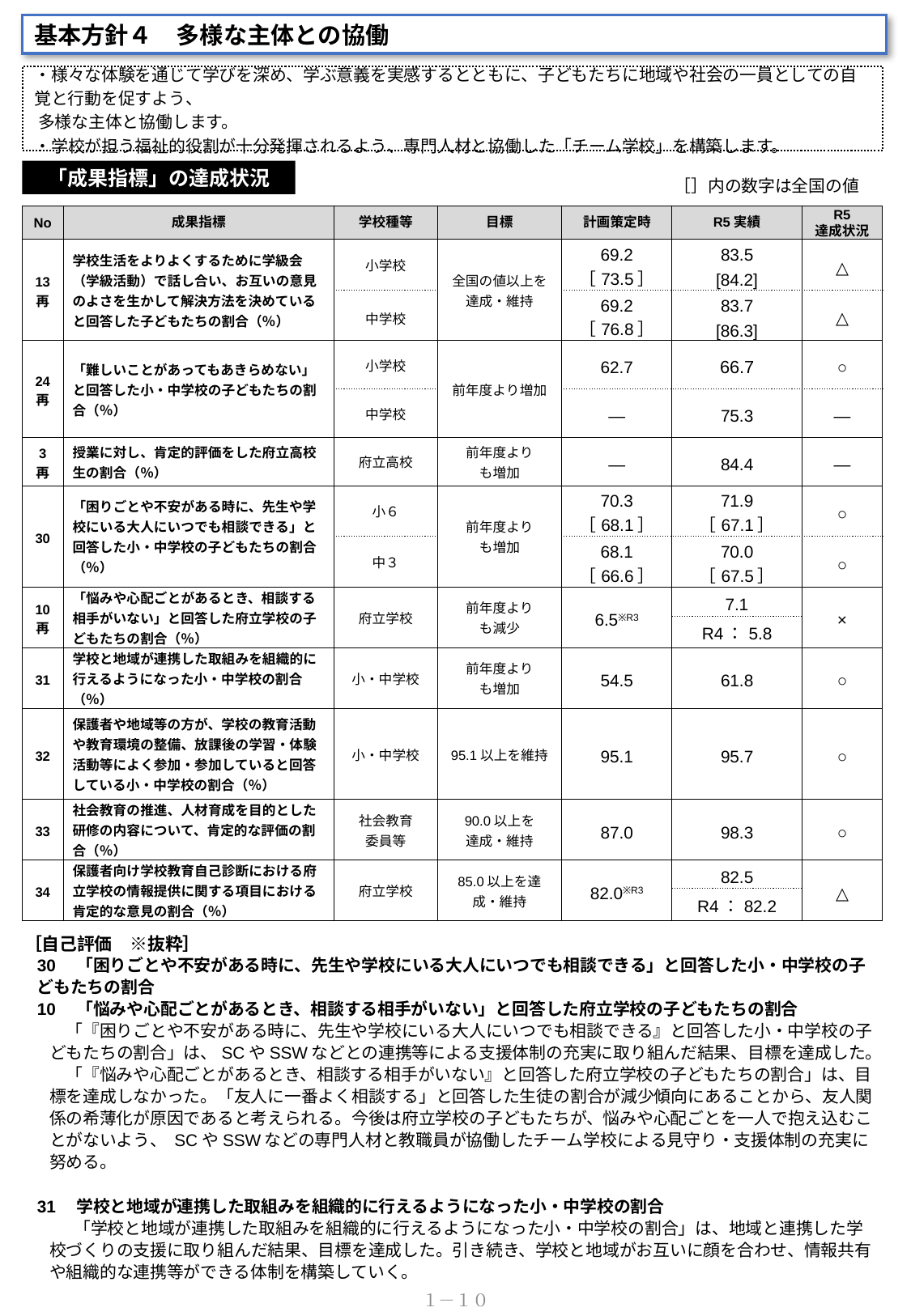

基本方針４　多様な主体との協働
・様々な体験を通じて学びを深め、学ぶ意義を実感するとともに、子どもたちに地域や社会の一員としての自覚と行動を促すよう、
 多様な主体と協働します。
・学校が担う福祉的役割が十分発揮されるよう、専門人材と協働した「チーム学校」を構築します。
「成果指標」の達成状況
［］内の数字は全国の値
| No | 成果指標 | 学校種等 | 目標 | 計画策定時 | R5実績 | R5 達成状況 |
| --- | --- | --- | --- | --- | --- | --- |
| 13 再 | 学校生活をよりよくするために学級会（学級活動）で話し合い、お互いの意見のよさを生かして解決方法を決めていると回答した子どもたちの割合（％） | 小学校 | 全国の値以上を達成・維持 | 69.2 ［73.5］ | 83.5 [84.2] | △ |
|  |  | 中学校 |  | 69.2 ［76.8］ | 83.7 [86.3] | △ |
| 24 再 | 「難しいことがあってもあきらめない」と回答した小・中学校の子どもたちの割合（％） | 小学校 | 前年度より増加 | 62.7 | 66.7 | ○ |
|  |  | 中学校 |  | ― | 75.3 | ― |
| 3 再 | 授業に対し、肯定的評価をした府立高校生の割合（％） | 府立高校 | 前年度より も増加 | ― | 84.4 | ― |
| 30 | 「困りごとや不安がある時に、先生や学校にいる大人にいつでも相談できる」と回答した小・中学校の子どもたちの割合（％） | 小６ | 前年度より も増加 | 70.3 ［68.1］ | 71.9 ［67.1］ | ○ |
|  |  | 中３ |  | 68.1 ［66.6］ | 70.0 ［67.5］ | ○ |
| 10 再 | 「悩みや心配ごとがあるとき、相談する相手がいない」と回答した府立学校の子どもたちの割合（％） | 府立学校 | 前年度より も減少 | 6.5※R3 | 7.1 | × |
|  |  |  |  |  | R4：5.8 |  |
| 31 | 学校と地域が連携した取組みを組織的に行えるようになった小・中学校の割合（％） | 小・中学校 | 前年度より も増加 | 54.5 | 61.8 | ○ |
| 32 | 保護者や地域等の方が、学校の教育活動や教育環境の整備、放課後の学習・体験活動等によく参加・参加していると回答している小・中学校の割合（％） | 小・中学校 | 95.1以上を維持 | 95.1 | 95.7 | ○ |
| 33 | 社会教育の推進、人材育成を目的とした研修の内容について、肯定的な評価の割合（％） | 社会教育 委員等 | 90.0以上を 達成・維持 | 87.0 | 98.3 | ○ |
| 34 | 保護者向け学校教育自己診断における府立学校の情報提供に関する項目における肯定的な意見の割合（％） | 府立学校 | 85.0以上を達成・維持 | 82.0※R3 | 82.5 | △ |
|  |  |  |  |  | R4：82.2 |  |
［自己評価　※抜粋］
30　「困りごとや不安がある時に、先生や学校にいる大人にいつでも相談できる」と回答した小・中学校の子どもたちの割合
10　「悩みや心配ごとがあるとき、相談する相手がいない」と回答した府立学校の子どもたちの割合
　「『困りごとや不安がある時に、先生や学校にいる大人にいつでも相談できる』と回答した小・中学校の子どもたちの割合」は、SCやSSWなどとの連携等による支援体制の充実に取り組んだ結果、目標を達成した。
　「『悩みや心配ごとがあるとき、相談する相手がいない』と回答した府立学校の子どもたちの割合」は、目標を達成しなかった。「友人に一番よく相談する」と回答した生徒の割合が減少傾向にあることから、友人関係の希薄化が原因であると考えられる。今後は府立学校の子どもたちが、悩みや心配ごとを一人で抱え込むことがないよう、 SCやSSWなどの専門人材と教職員が協働したチーム学校による見守り・支援体制の充実に努める。

31　学校と地域が連携した取組みを組織的に行えるようになった小・中学校の割合
 　「学校と地域が連携した取組みを組織的に行えるようになった小・中学校の割合」は、地域と連携した学校づくりの支援に取り組んだ結果、目標を達成した。引き続き、学校と地域がお互いに顔を合わせ、情報共有や組織的な連携等ができる体制を構築していく。
１－１０